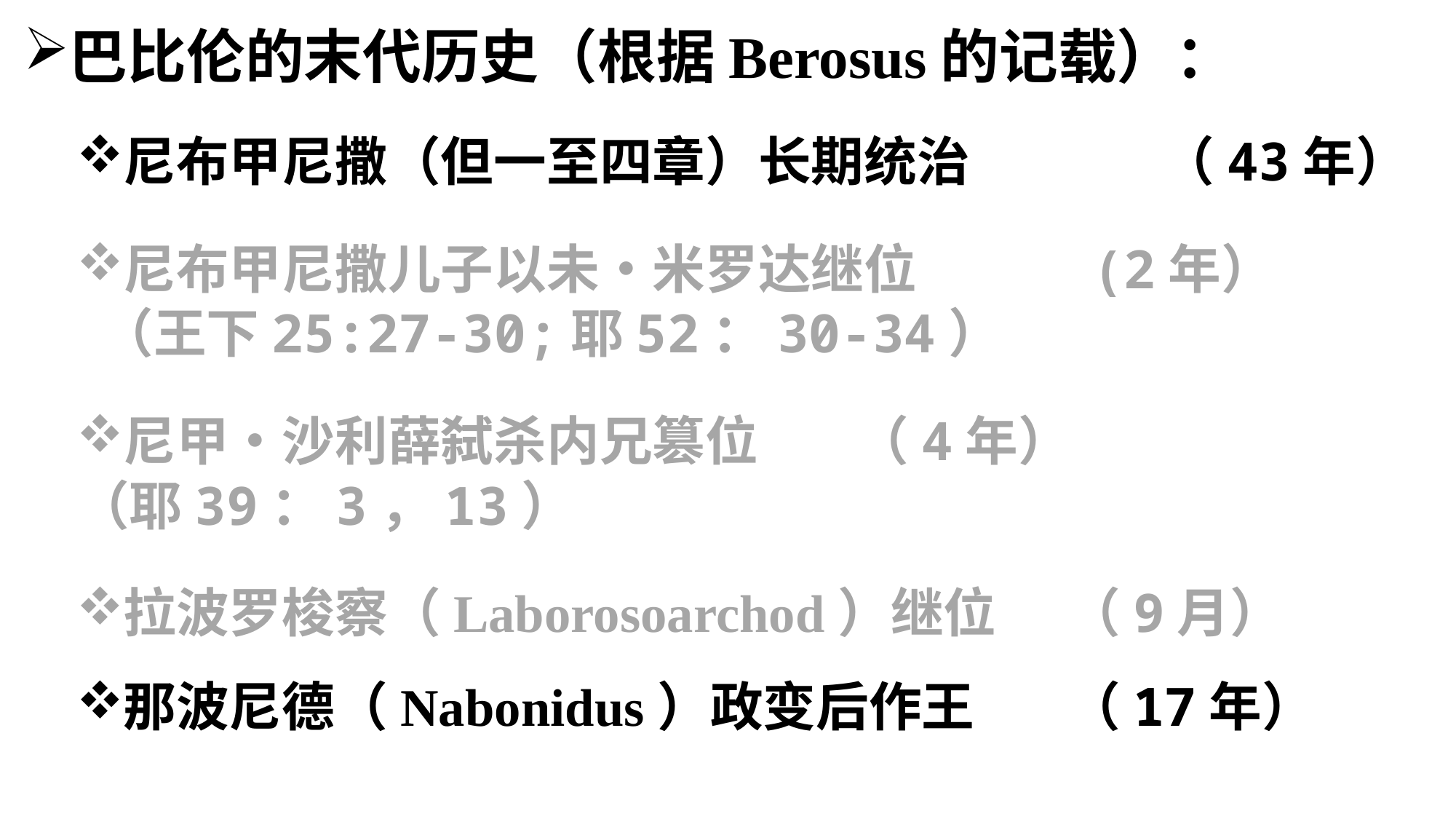

巴比伦的末代历史（根据Berosus的记载）：

尼布甲尼撒（但一至四章）长期统治	   	（43年）

尼布甲尼撒儿子以未•米罗达继位	 	  (2年）
		 （王下25:27-30;耶52：30-34）

尼甲•沙利薛弑杀内兄篡位 			 （4年）
（耶39：3，13）

拉波罗梭察（Laborosoarchod）继位		 （9月）

那波尼德（Nabonidus）政变后作王		 （17年）